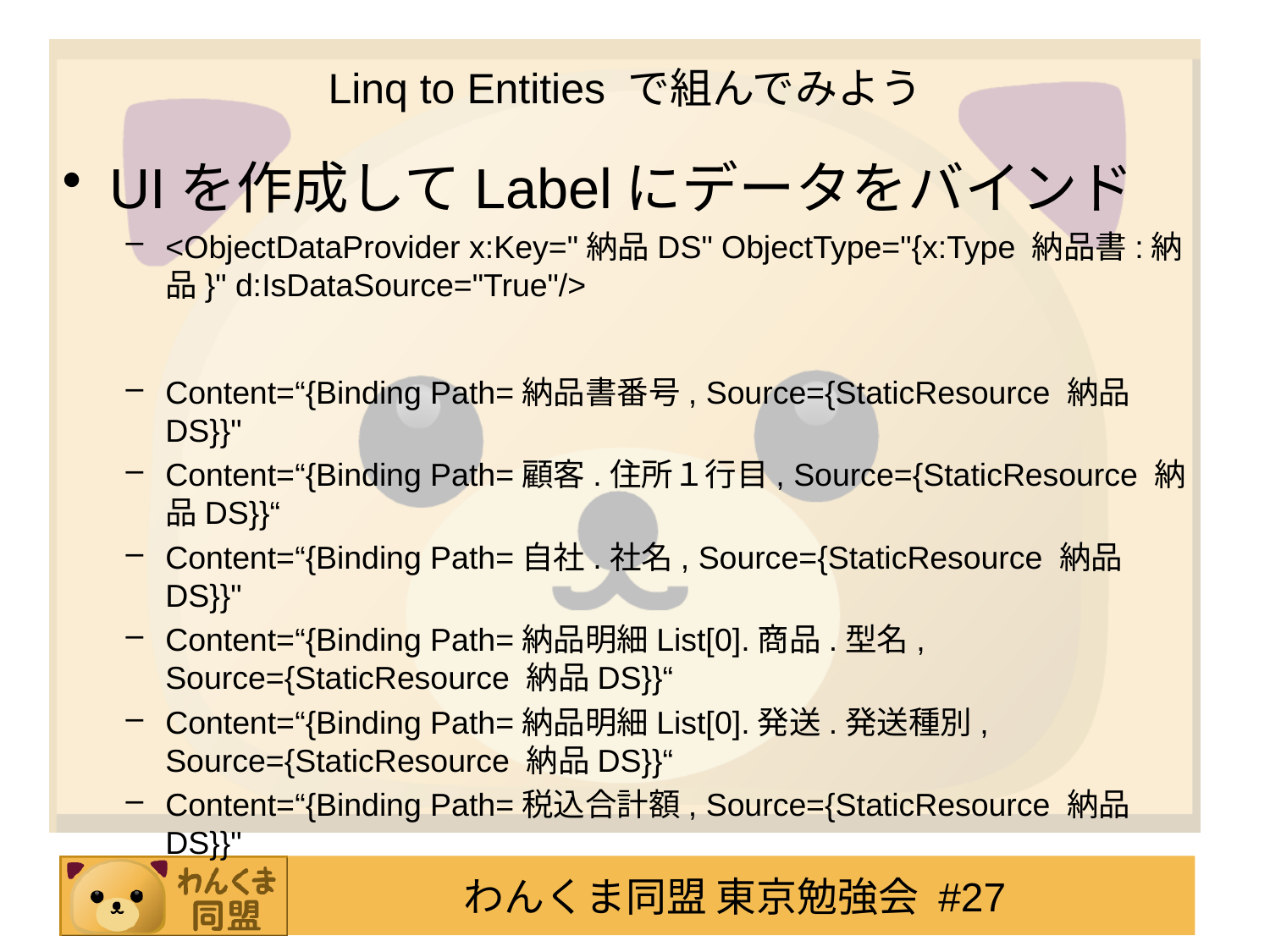

# Linq to Entities で組んでみよう
UIを作成してLabelにデータをバインド
<ObjectDataProvider x:Key="納品DS" ObjectType="{x:Type 納品書:納品}" d:IsDataSource="True"/>

Content=“{Binding Path=納品書番号, Source={StaticResource 納品DS}}"
Content=“{Binding Path=顧客.住所１行目, Source={StaticResource 納品DS}}“
Content=“{Binding Path=自社.社名, Source={StaticResource 納品DS}}"
Content=“{Binding Path=納品明細List[0].商品.型名, Source={StaticResource 納品DS}}“
Content=“{Binding Path=納品明細List[0].発送.発送種別, Source={StaticResource 納品DS}}“
Content=“{Binding Path=税込合計額, Source={StaticResource 納品DS}}"